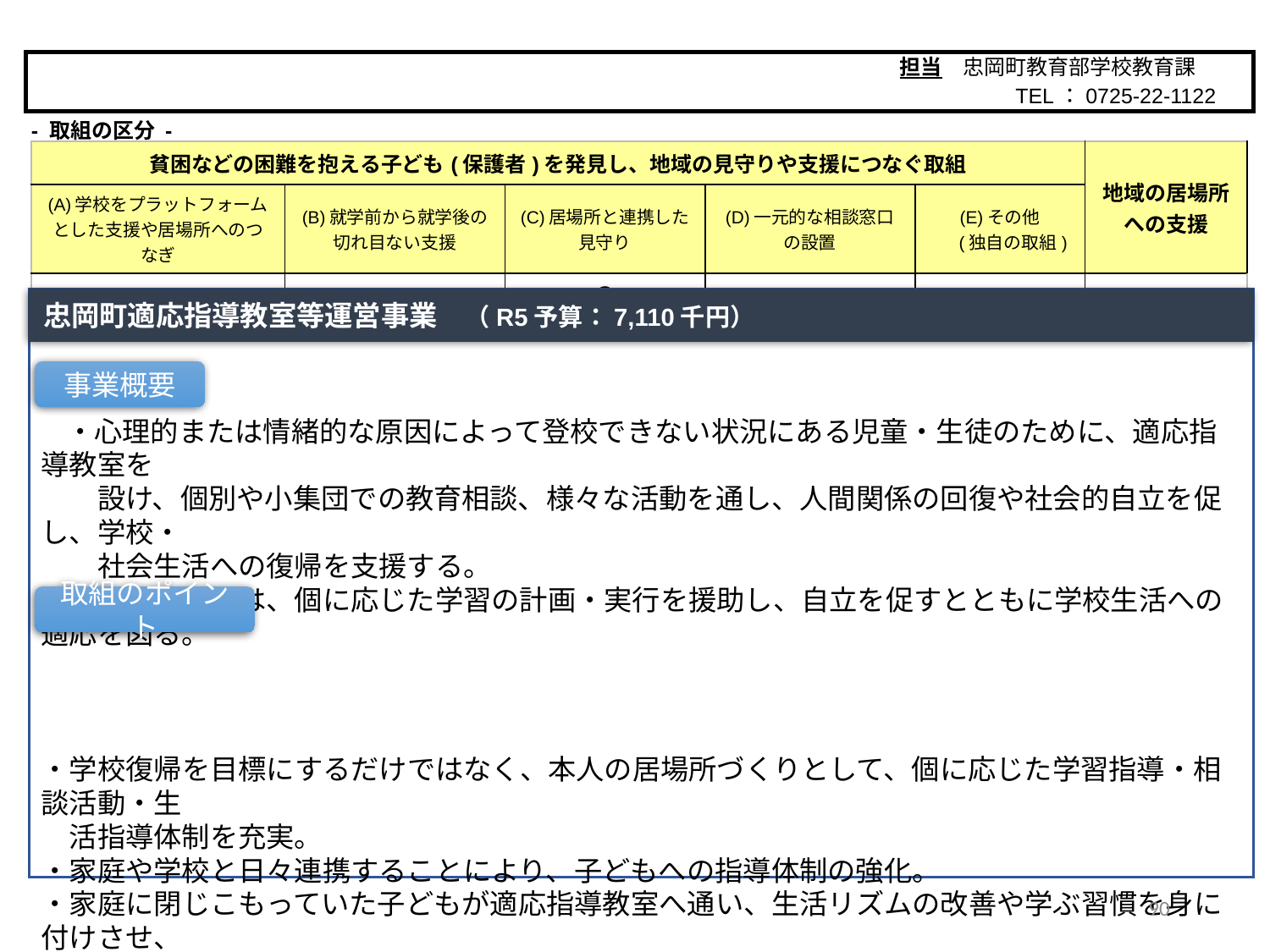

担当　忠岡町教育部学校教育課
　　　　　 TEL：0725-22-1122

忠岡町
- 取組の区分 -
| 貧困などの困難を抱える子ども(保護者)を発見し、地域の見守りや支援につなぐ取組 |  |  |  |  | 地域の居場所 への支援 |
| --- | --- | --- | --- | --- | --- |
| (A)学校をプラットフォームとした支援や居場所へのつなぎ | (B)就学前から就学後の 切れ目ない支援 | (C)居場所と連携した 見守り | (D)一元的な相談窓口 の設置 | (E)その他 　 (独自の取組) |  |
|  |  | 〇 |  |  |  |
忠岡町適応指導教室等運営事業　（R5予算：7,110千円）

　・心理的または情緒的な原因によって登校できない状況にある児童・生徒のために、適応指導教室を
　　設け、個別や小集団での教育相談、様々な活動を通し、人間関係の回復や社会的自立を促し、学校・
　　社会生活への復帰を支援する。
　・学習活動では、個に応じた学習の計画・実行を援助し、自立を促すとともに学校生活への適応を図る。

・学校復帰を目標にするだけではなく、本人の居場所づくりとして、個に応じた学習指導・相談活動・生
　活指導体制を充実。
・家庭や学校と日々連携することにより、子どもへの指導体制の強化。
・家庭に閉じこもっていた子どもが適応指導教室へ通い、生活リズムの改善や学ぶ習慣を身に付けさせ、
　将来的には、学校復帰につなげる。
事業概要
取組のポイント
90